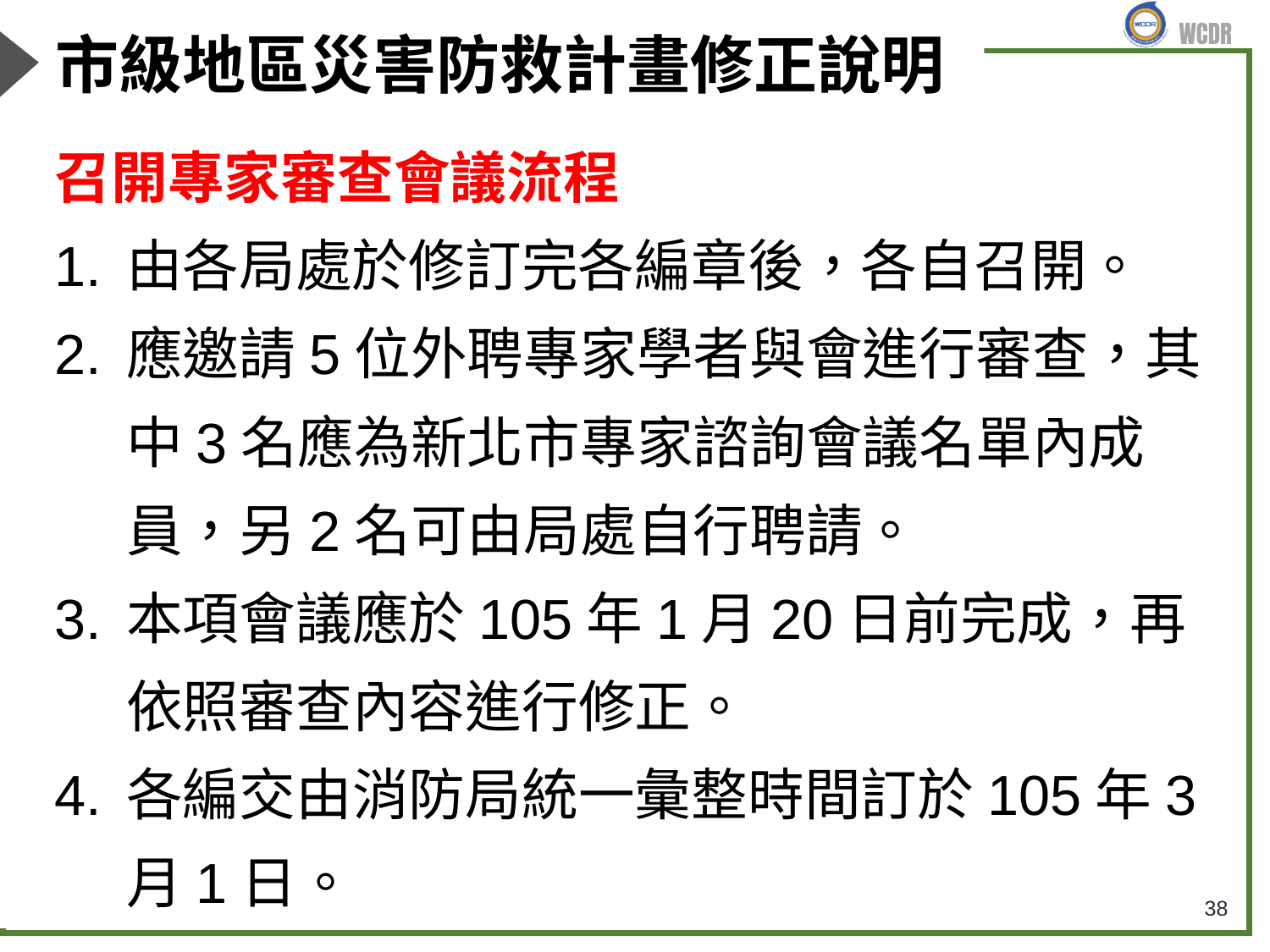

# 市級地區災害防救計畫修正說明
召開專家審查會議流程
由各局處於修訂完各編章後，各自召開。
應邀請5位外聘專家學者與會進行審查，其中3名應為新北市專家諮詢會議名單內成員，另2名可由局處自行聘請。
本項會議應於105年1月20日前完成，再依照審查內容進行修正。
各編交由消防局統一彙整時間訂於105年3月1日。
38